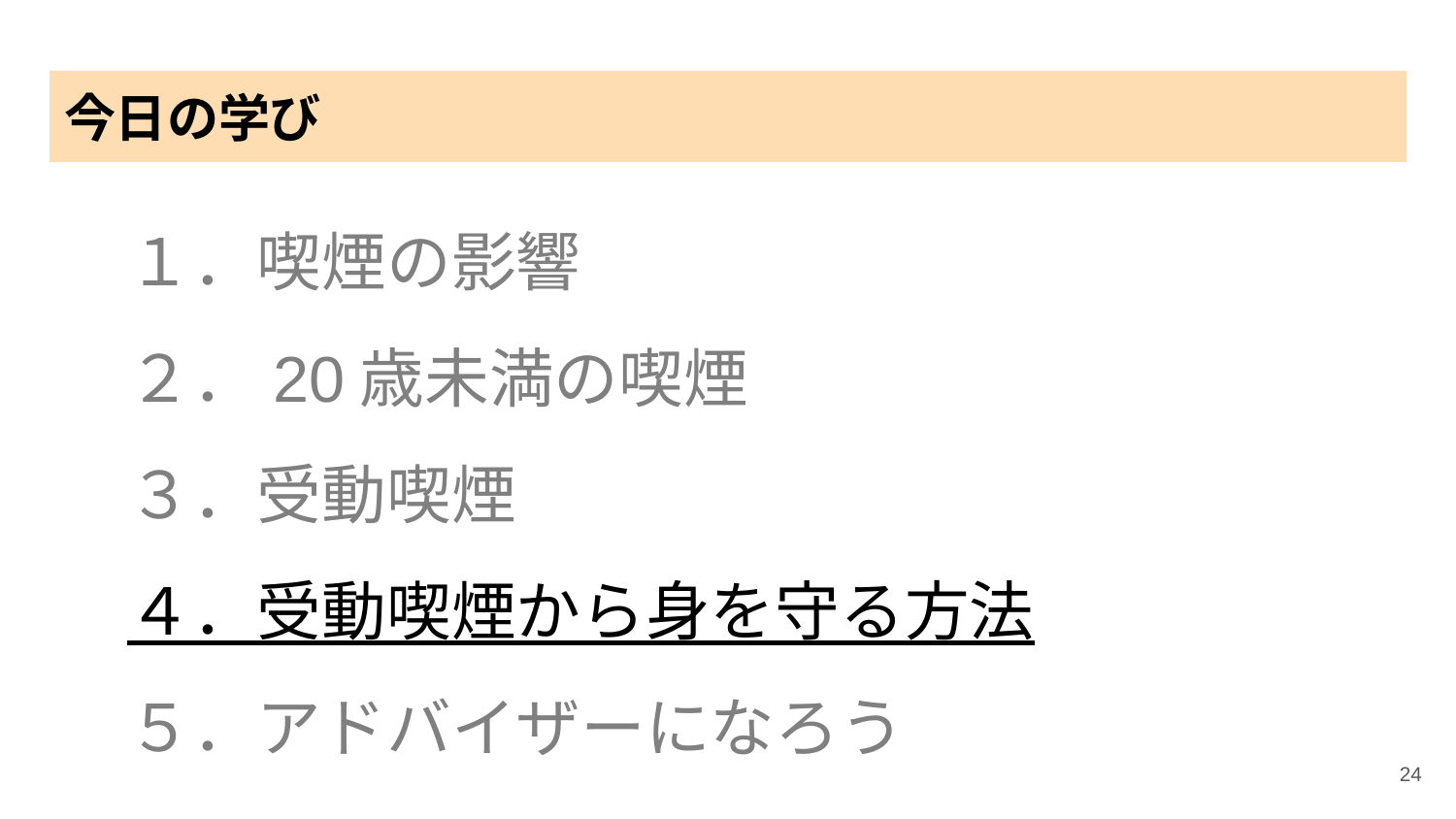

# 今日の学び
１．喫煙の影響
２．20歳未満の喫煙
３．受動喫煙
４．受動喫煙から身を守る方法
５．アドバイザーになろう
24